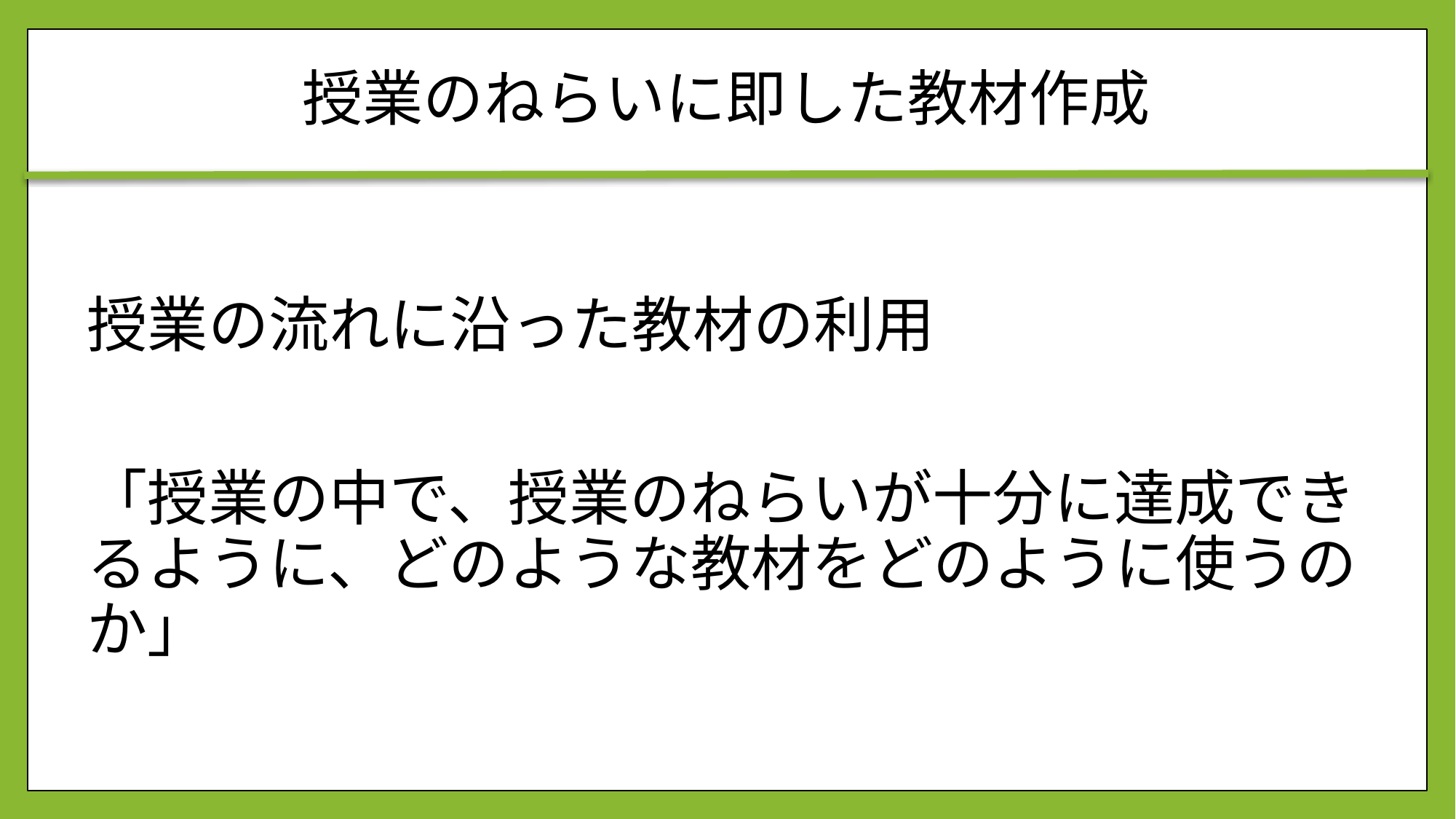

# 授業のねらいに即した教材作成

授業の流れに沿った教材の利用

「授業の中で、授業のねらいが十分に達成できるように、どのような教材をどのように使うのか」